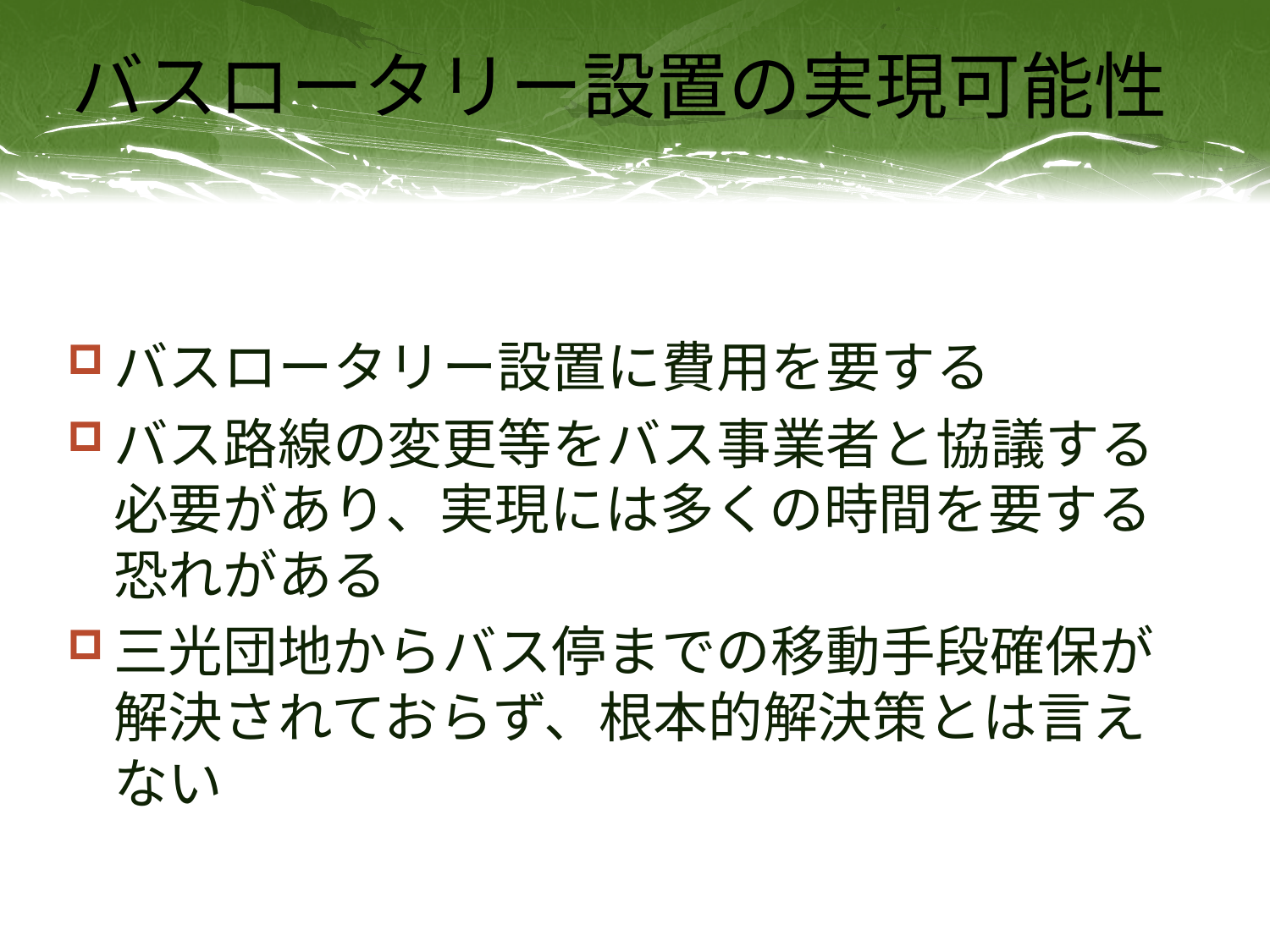

# バスロータリー設置の実現可能性
バスロータリー設置に費用を要する
バス路線の変更等をバス事業者と協議する必要があり、実現には多くの時間を要する恐れがある
三光団地からバス停までの移動手段確保が解決されておらず、根本的解決策とは言えない